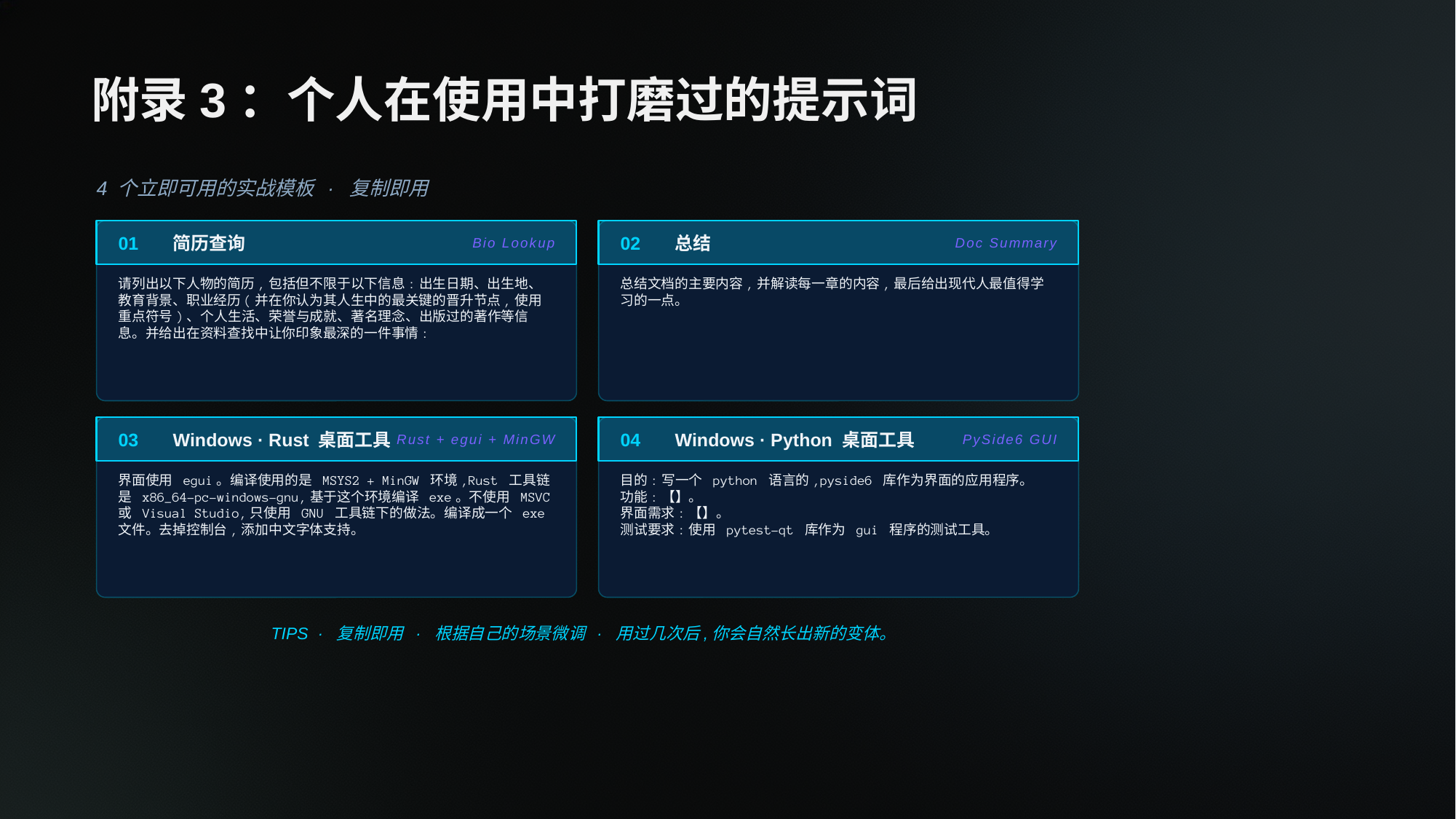

附录3：个人在使用中打磨过的提示词
4 个立即可用的实战模板  ·  复制即用

01
简历查询
Bio Lookup

02
总结
Doc Summary
请列出以下人物的简历,包括但不限于以下信息:出生日期、出生地、教育背景、职业经历(并在你认为其人生中的最关键的晋升节点,使用重点符号)、个人生活、荣誉与成就、著名理念、出版过的著作等信息。并给出在资料查找中让你印象最深的一件事情:
总结文档的主要内容,并解读每一章的内容,最后给出现代人最值得学习的一点。

03
Windows · Rust 桌面工具
Rust + egui + MinGW

04
Windows · Python 桌面工具
PySide6 GUI
界面使用 egui。编译使用的是 MSYS2 + MinGW 环境,Rust 工具链是 x86_64-pc-windows-gnu,基于这个环境编译 exe。不使用 MSVC 或 Visual Studio,只使用 GNU 工具链下的做法。编译成一个 exe 文件。去掉控制台,添加中文字体支持。
目的:写一个 python 语言的,pyside6 库作为界面的应用程序。
功能:【】。
界面需求:【】。
测试要求:使用 pytest-qt 库作为 gui 程序的测试工具。
TIPS  ·  复制即用  ·  根据自己的场景微调  ·  用过几次后,你会自然长出新的变体。